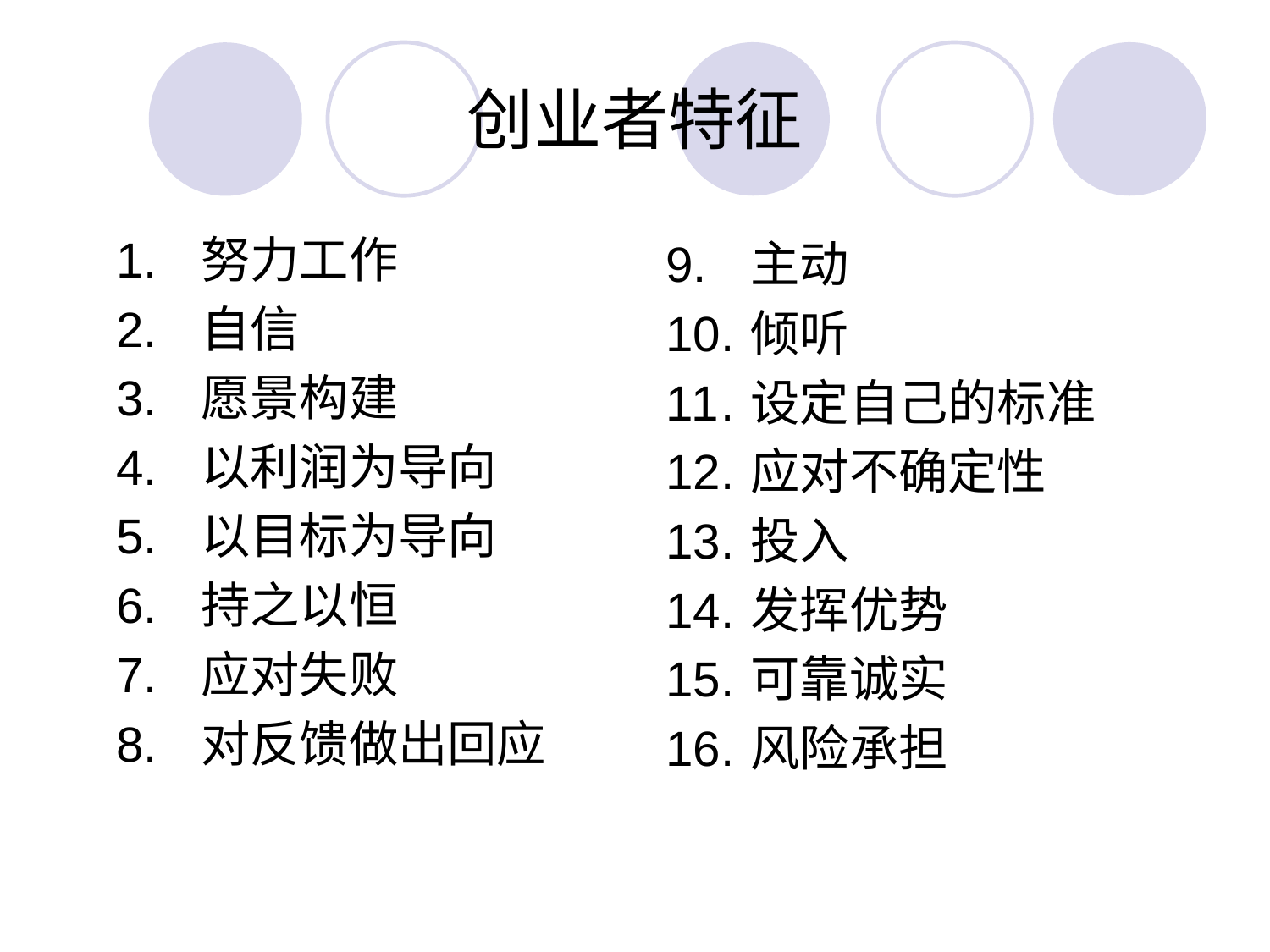

# 创业者特征
努力工作
自信
愿景构建
以利润为导向
以目标为导向
持之以恒
应对失败
对反馈做出回应
主动
倾听
设定自己的标准
应对不确定性
投入
发挥优势
可靠诚实
风险承担